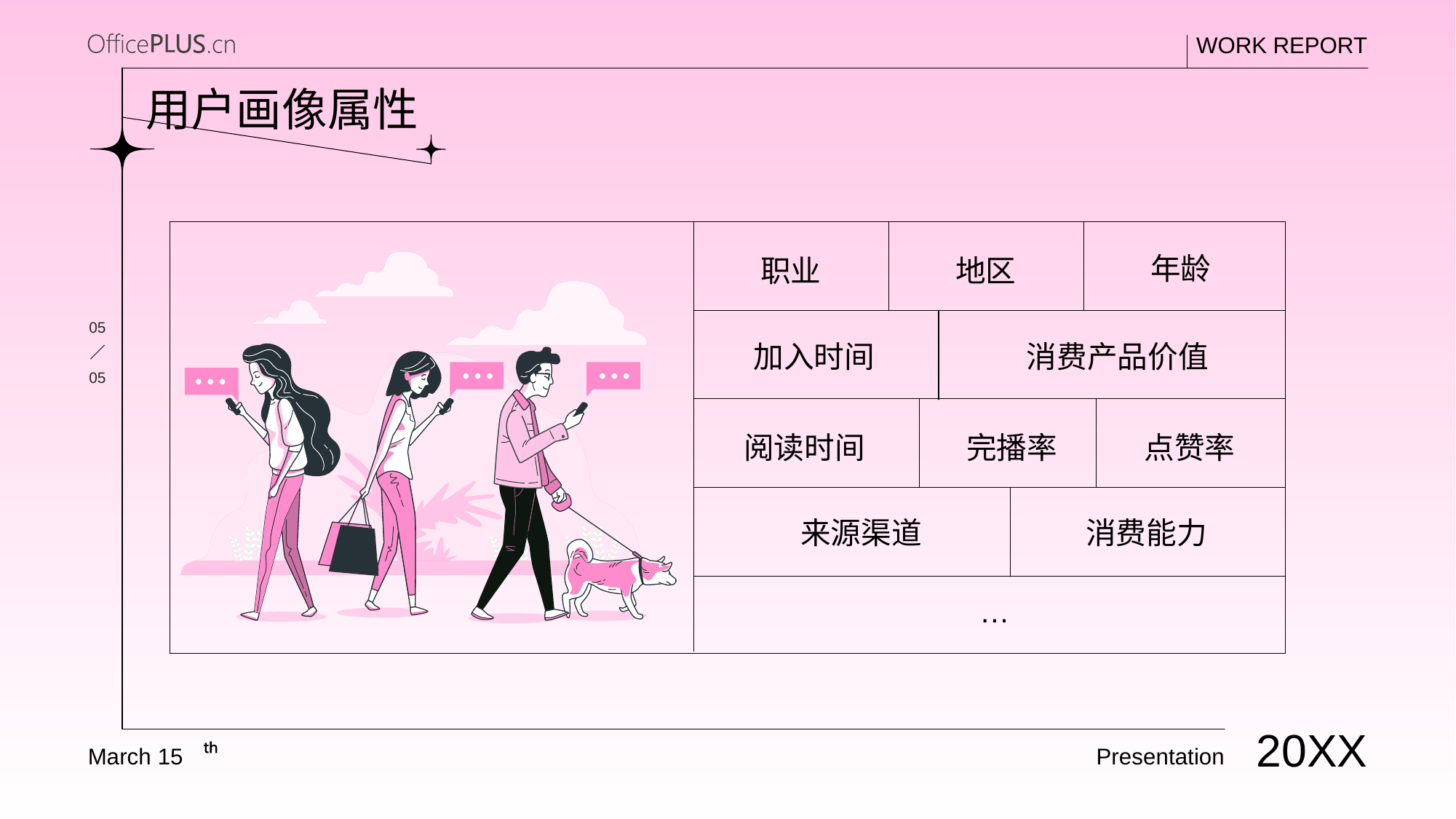

用户画像属性

年龄

职业
地区
05
加入时间
消费产品价值
05
阅读时间
完播率
点赞率
来源渠道
消费能力
…
20XX

March 15